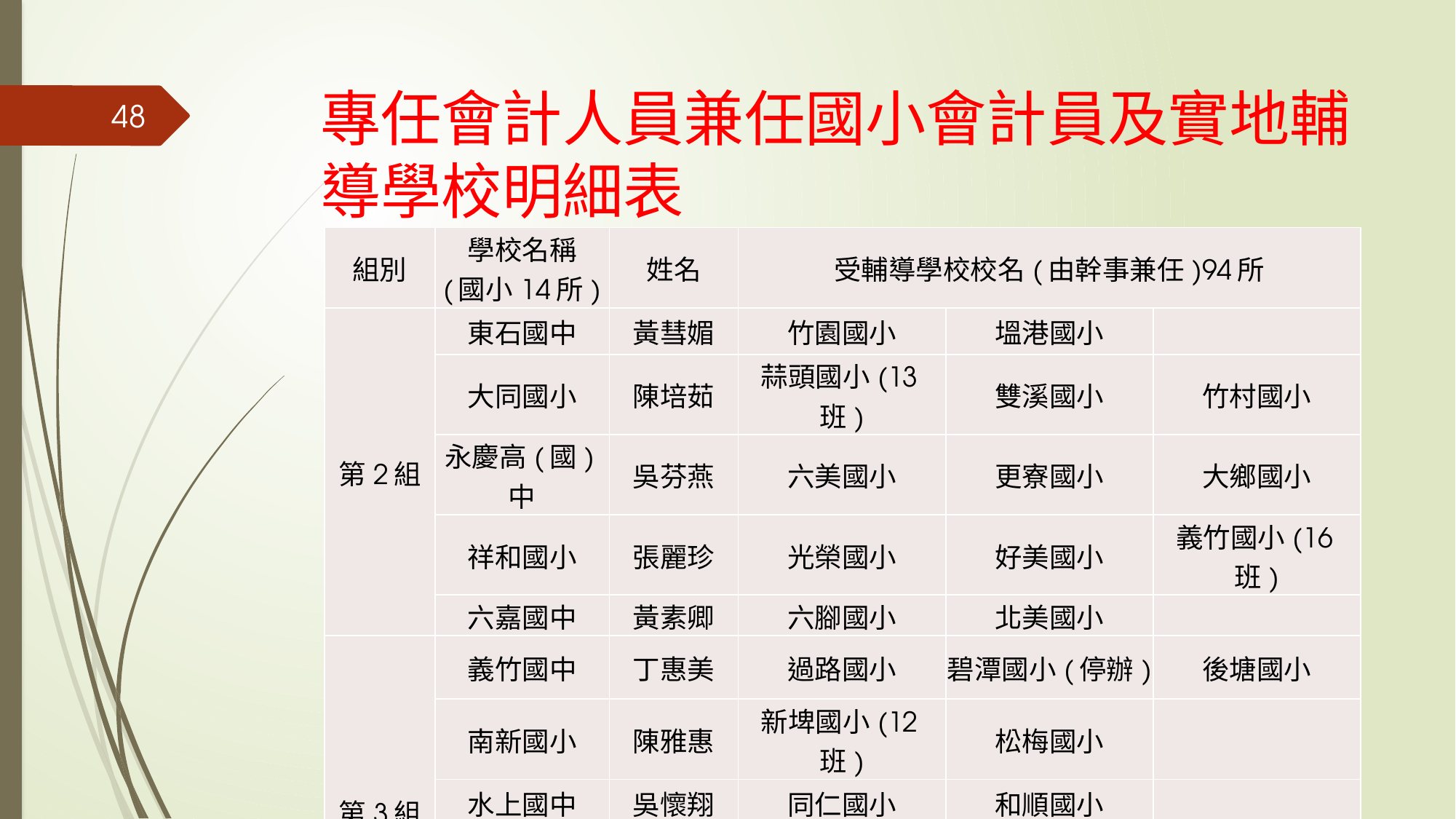

# 專任會計人員兼任國小會計員及實地輔導學校明細表
48
| 組別 | 學校名稱 (國小14所) | 姓名 | 受輔導學校校名(由幹事兼任)94所 |  |  |
| --- | --- | --- | --- | --- | --- |
| 第2組 | 東石國中 | 黃彗媚 | 竹園國小 | 塭港國小 |  |
|  | 大同國小 | 陳培茹 | 蒜頭國小(13班) | 雙溪國小 | 竹村國小 |
|  | 永慶高(國)中 | 吳芬燕 | 六美國小 | 更寮國小 | 大鄉國小 |
|  | 祥和國小 | 張麗珍 | 光榮國小 | 好美國小 | 義竹國小(16班) |
|  | 六嘉國中 | 黃素卿 | 六腳國小 | 北美國小 |  |
| 第3組 | 義竹國中 | 丁惠美 | 過路國小 | 碧潭國小(停辦) | 後塘國小 |
|  | 南新國小 | 陳雅惠 | 新埤國小(12班) | 松梅國小 |  |
|  | 水上國中 | 吳懷翔 | 同仁國小 | 和順國小 |  |
|  | 和睦國小 | 林建宏 | 中山國小 | 中埔國小(12班) | 達邦國小(10班) |
|  | 水上國小 | 方碧瑤 | 柳林國小(14班) | 忠和國小(7班) | 南靖國小 |